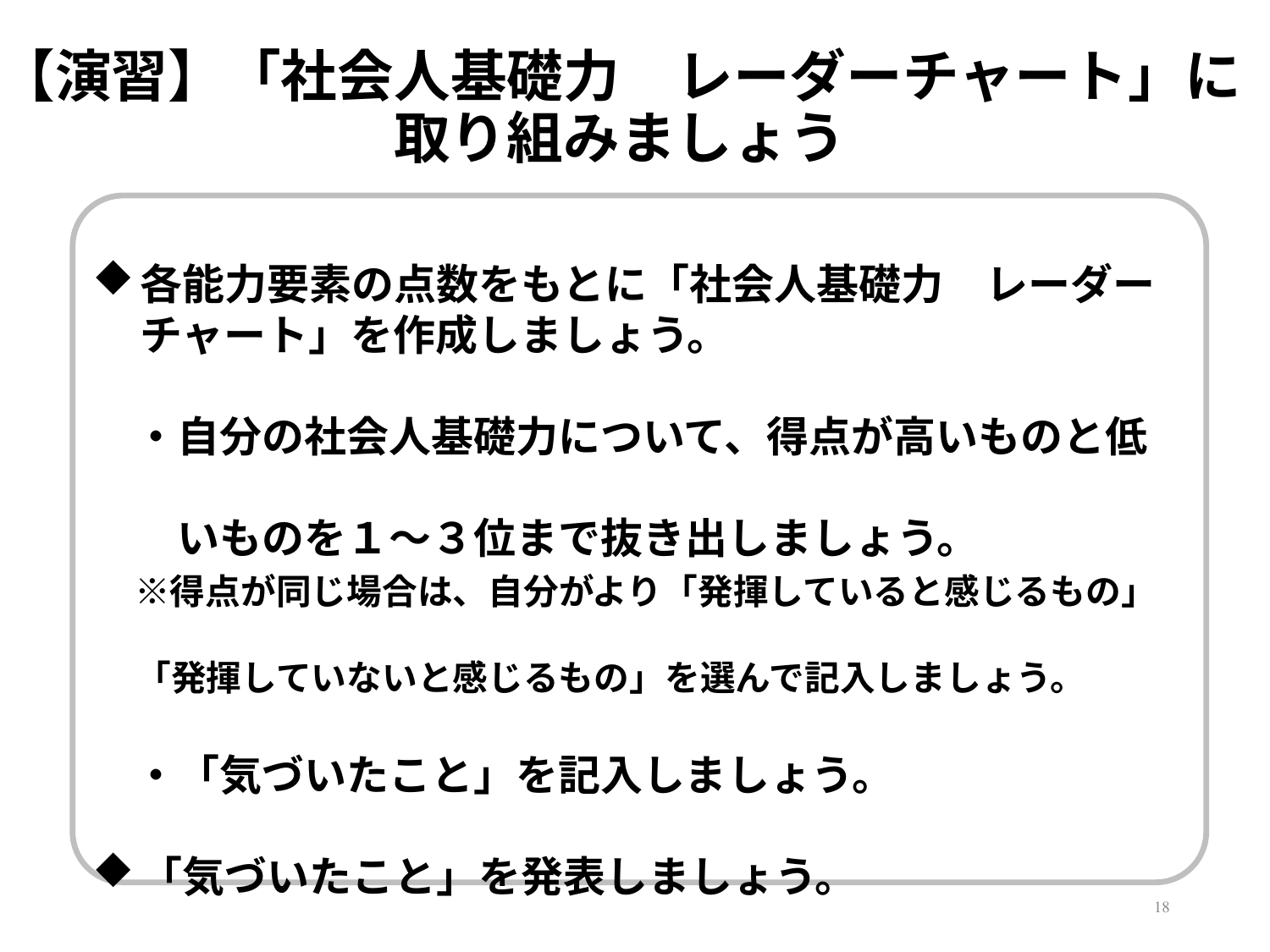

【演習】「社会人基礎力　レーダーチャート」に
取り組みましょう

各能力要素の点数をもとに「社会人基礎力　レーダーチャート」を作成しましょう。

　・自分の社会人基礎力について、得点が高いものと低
　　いものを１～３位まで抜き出しましょう。
　※得点が同じ場合は、自分がより「発揮していると感じるもの」
　 「発揮していないと感じるもの」を選んで記入しましょう。

　・「気づいたこと」を記入しましょう。

「気づいたこと」を発表しましょう。

18